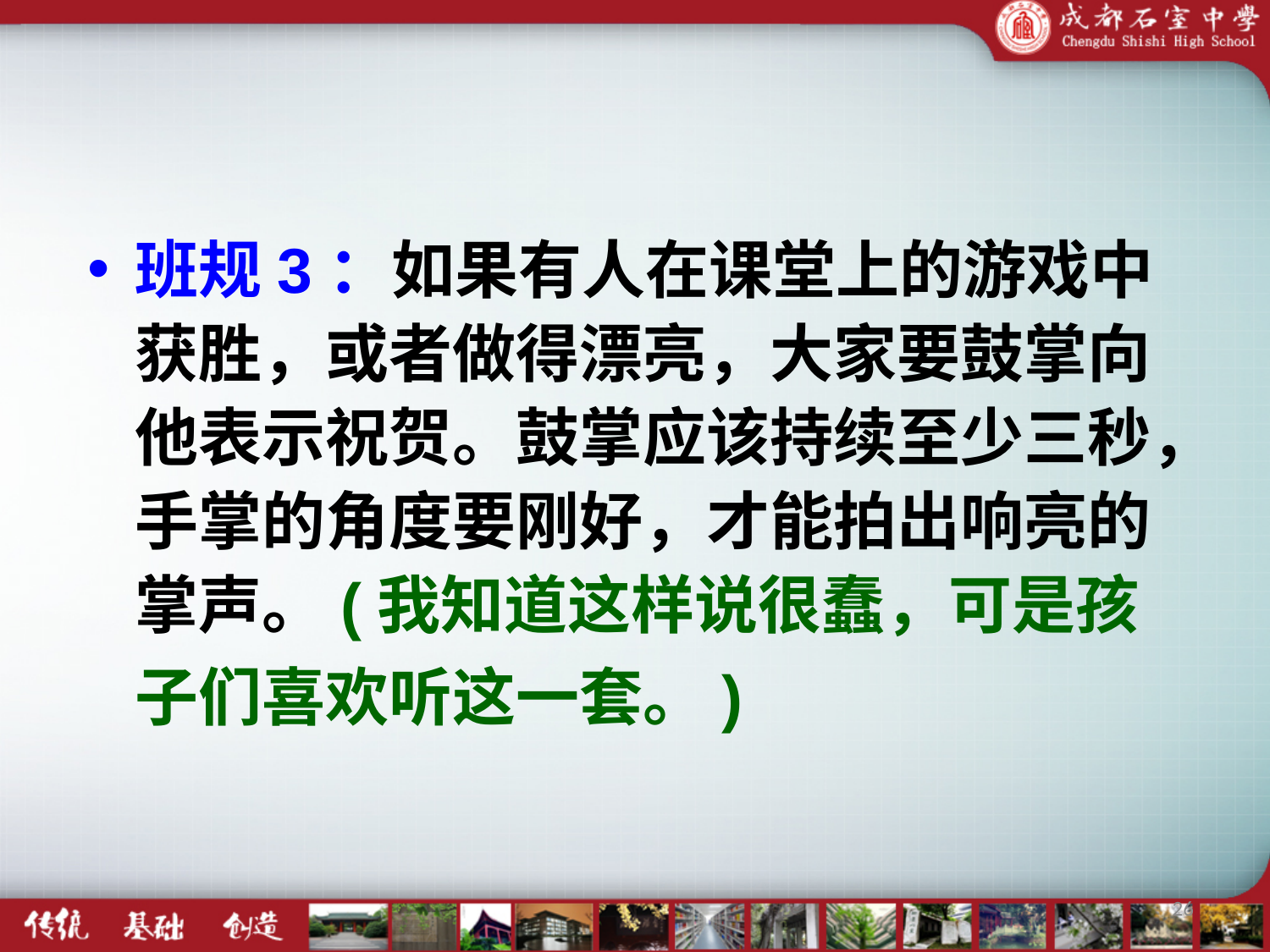

班规3：如果有人在课堂上的游戏中获胜，或者做得漂亮，大家要鼓掌向他表示祝贺。鼓掌应该持续至少三秒，手掌的角度要刚好，才能拍出响亮的掌声。(我知道这样说很蠢，可是孩子们喜欢听这一套。)

26